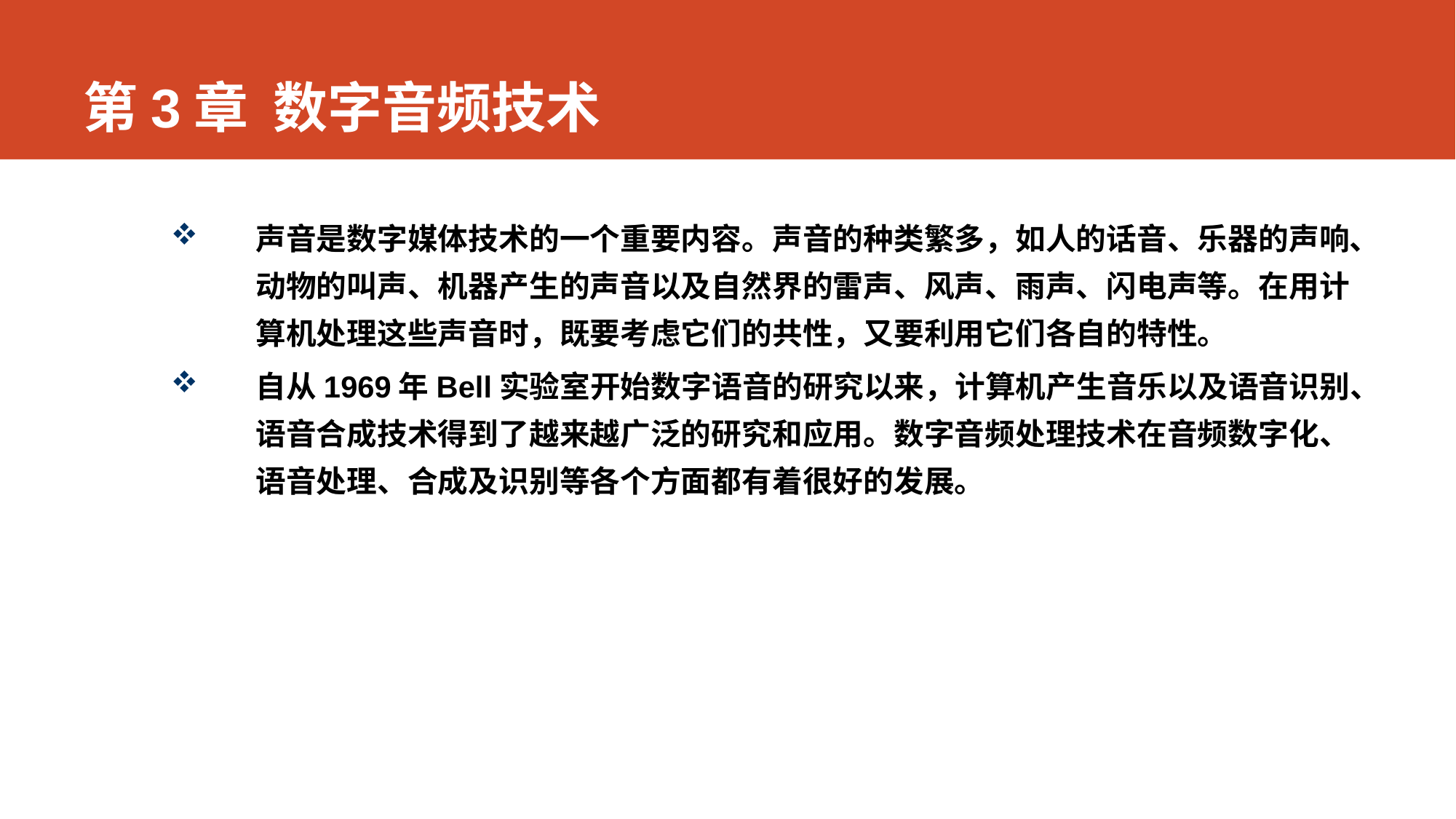

# 第3章  数字音频技术
声音是数字媒体技术的一个重要内容。声音的种类繁多，如人的话音、乐器的声响、动物的叫声、机器产生的声音以及自然界的雷声、风声、雨声、闪电声等。在用计算机处理这些声音时，既要考虑它们的共性，又要利用它们各自的特性。
自从1969年Bell实验室开始数字语音的研究以来，计算机产生音乐以及语音识别、语音合成技术得到了越来越广泛的研究和应用。数字音频处理技术在音频数字化、语音处理、合成及识别等各个方面都有着很好的发展。